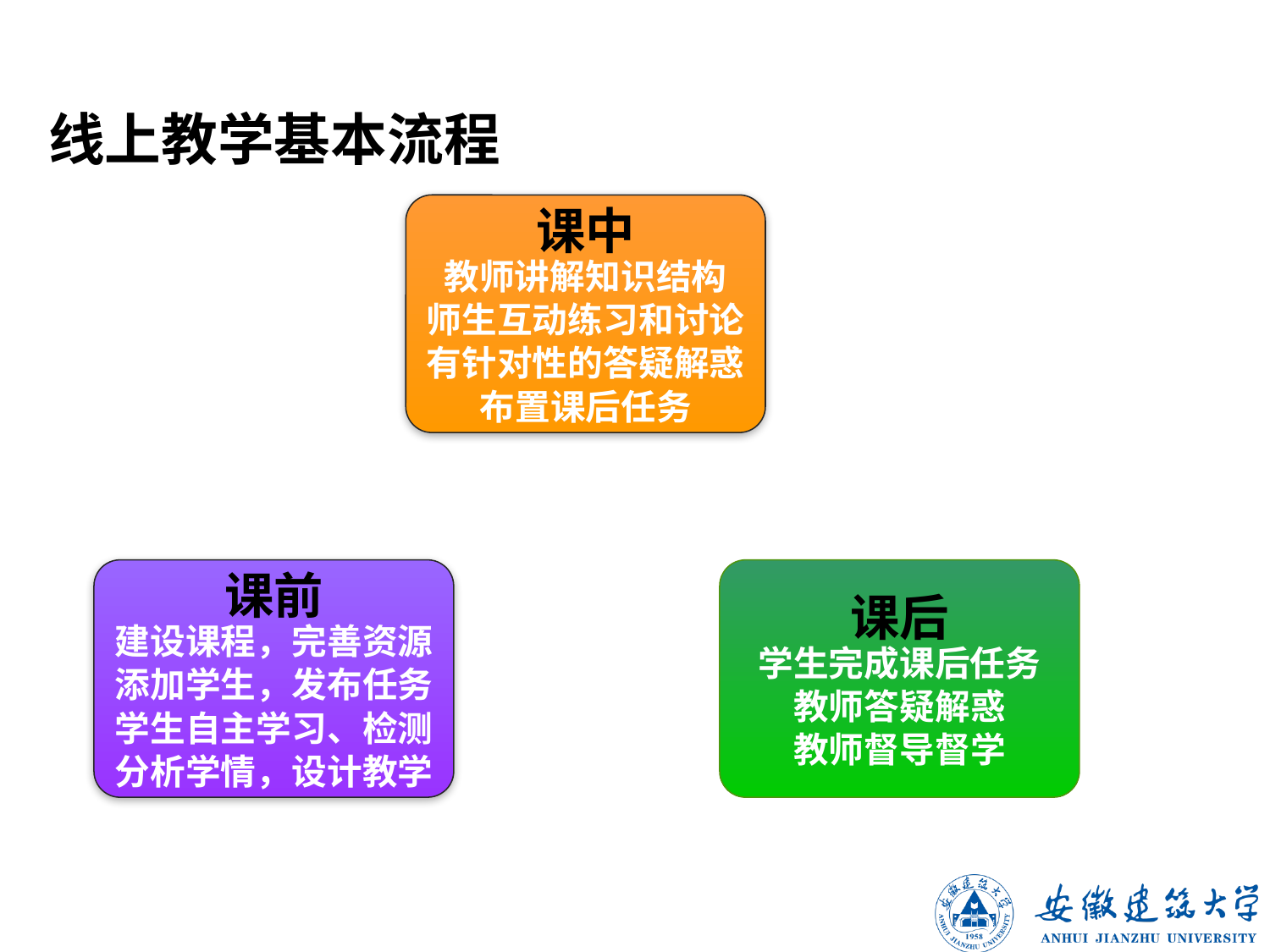

线上教学基本流程
课中
教师讲解知识结构
师生互动练习和讨论
有针对性的答疑解惑
布置课后任务

课前
建设课程，完善资源
添加学生，发布任务
学生自主学习、检测
分析学情，设计教学
课后
学生完成课后任务
教师答疑解惑
教师督导督学